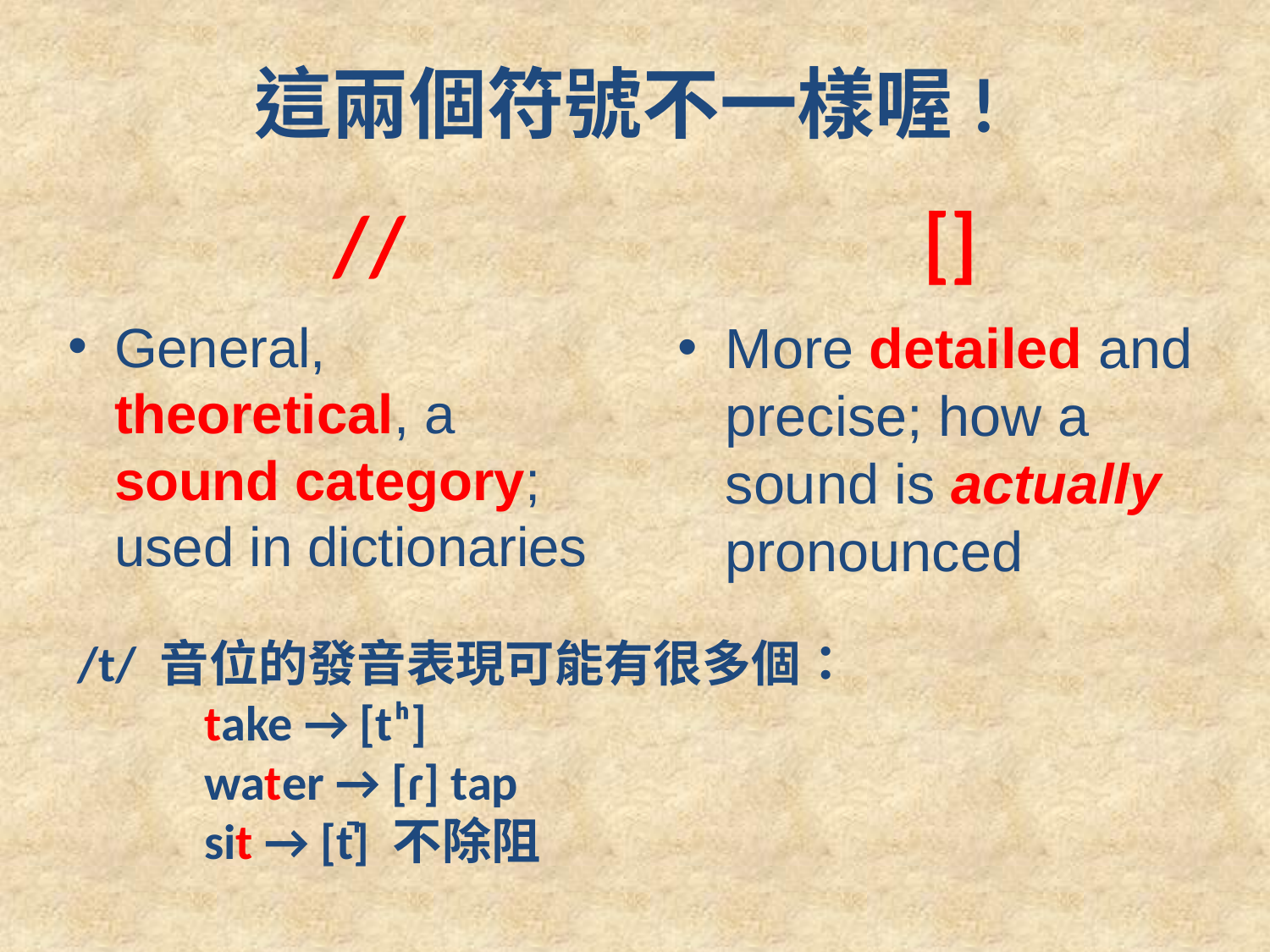

# 這兩個符號不一樣喔!
//
[]
General, theoretical, a sound category; used in dictionaries
More detailed and precise; how a sound is actually pronounced
/t/ 音位的發音表現可能有很多個：
	take → [tʰ]
	water → [ɾ] tap
	sit → [t̚] 不除阻